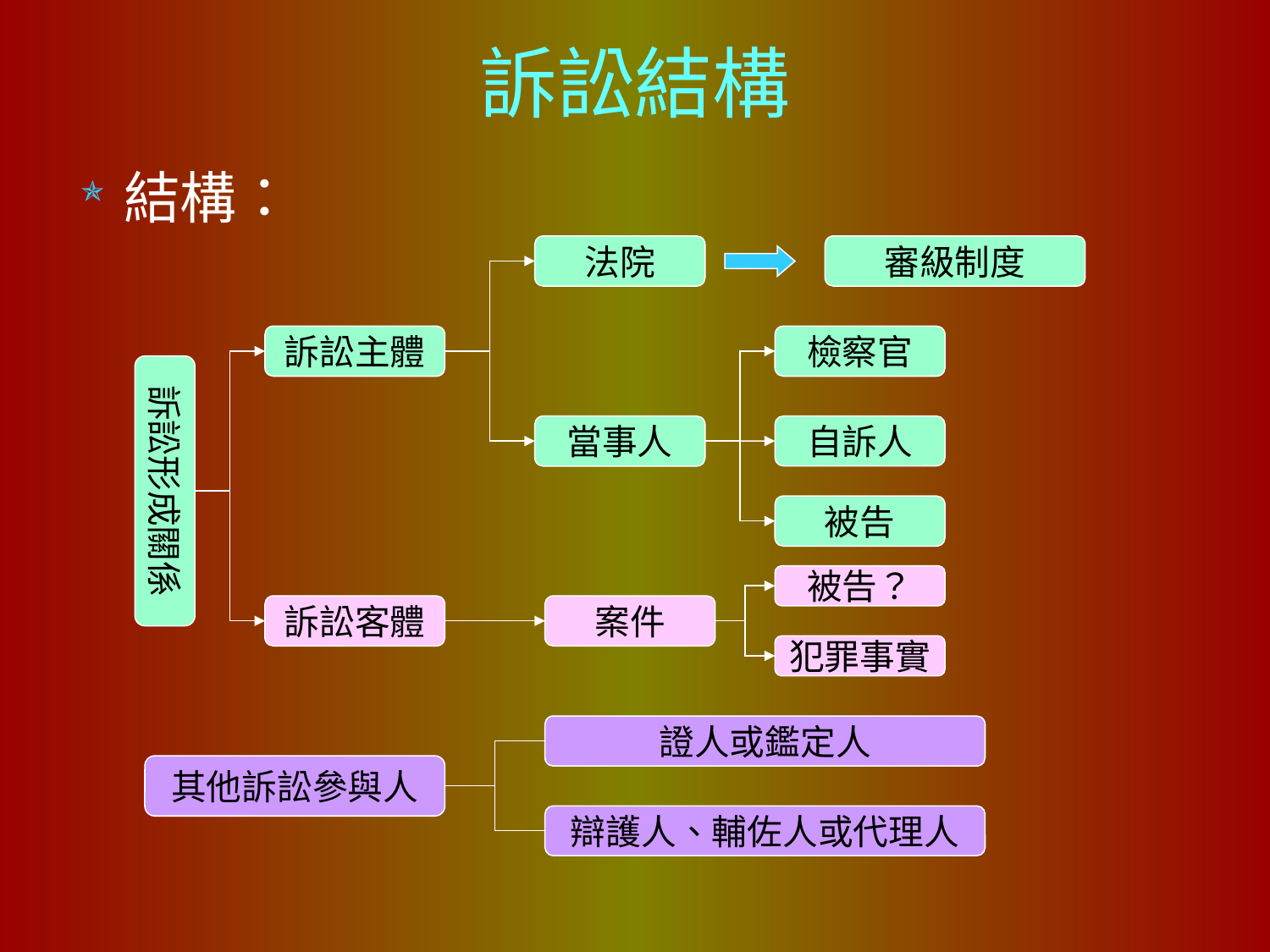

# 訴訟結構
結構：
法院
審級制度

訴訟主體
檢察官
訴訟形成關係
當事人
自訴人
被告
被告？
訴訟客體
案件
犯罪事實
證人或鑑定人
其他訴訟參與人
辯護人、輔佐人或代理人